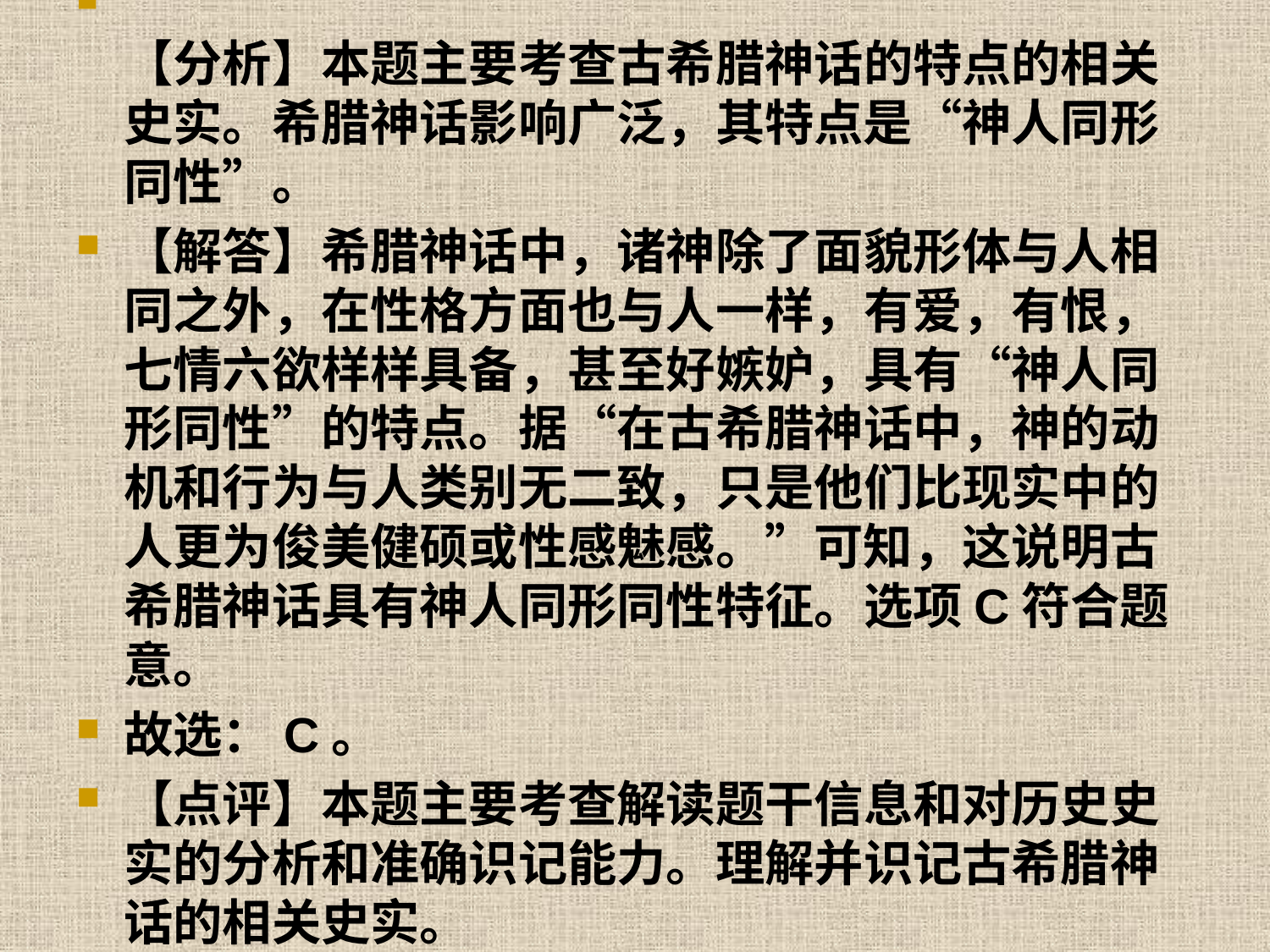

【分析】本题主要考查古希腊神话的特点的相关史实。希腊神话影响广泛，其特点是“神人同形同性”。
【解答】希腊神话中，诸神除了面貌形体与人相同之外，在性格方面也与人一样，有爱，有恨，七情六欲样样具备，甚至好嫉妒，具有“神人同形同性”的特点。据“在古希腊神话中，神的动机和行为与人类别无二致，只是他们比现实中的人更为俊美健硕或性感魅感。”可知，这说明古希腊神话具有神人同形同性特征。选项C符合题意。
故选：C。
【点评】本题主要考查解读题干信息和对历史史实的分析和准确识记能力。理解并识记古希腊神话的相关史实。
#